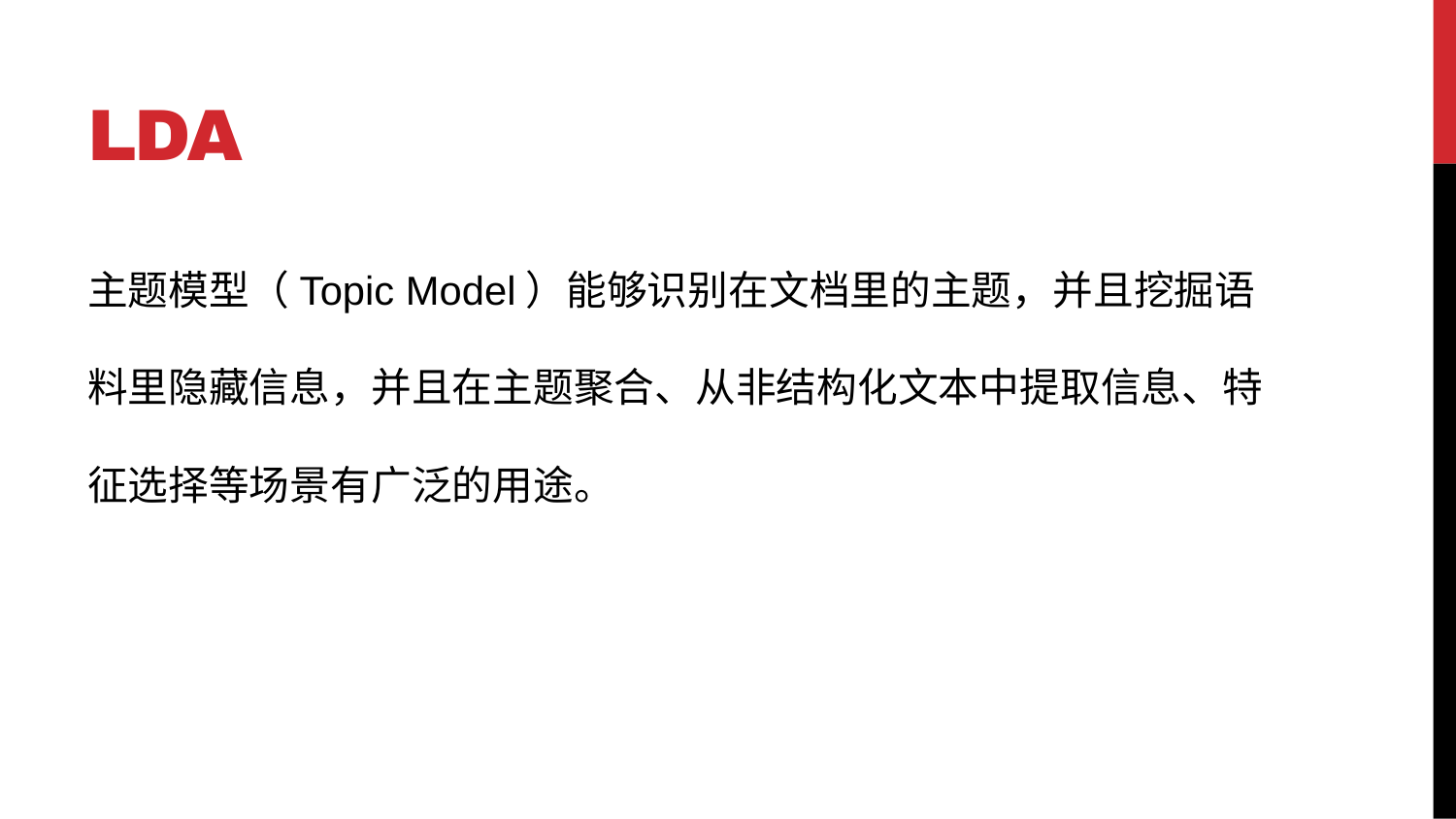

# LDA
主题模型（Topic Model）能够识别在文档里的主题，并且挖掘语料里隐藏信息，并且在主题聚合、从非结构化文本中提取信息、特征选择等场景有广泛的用途。